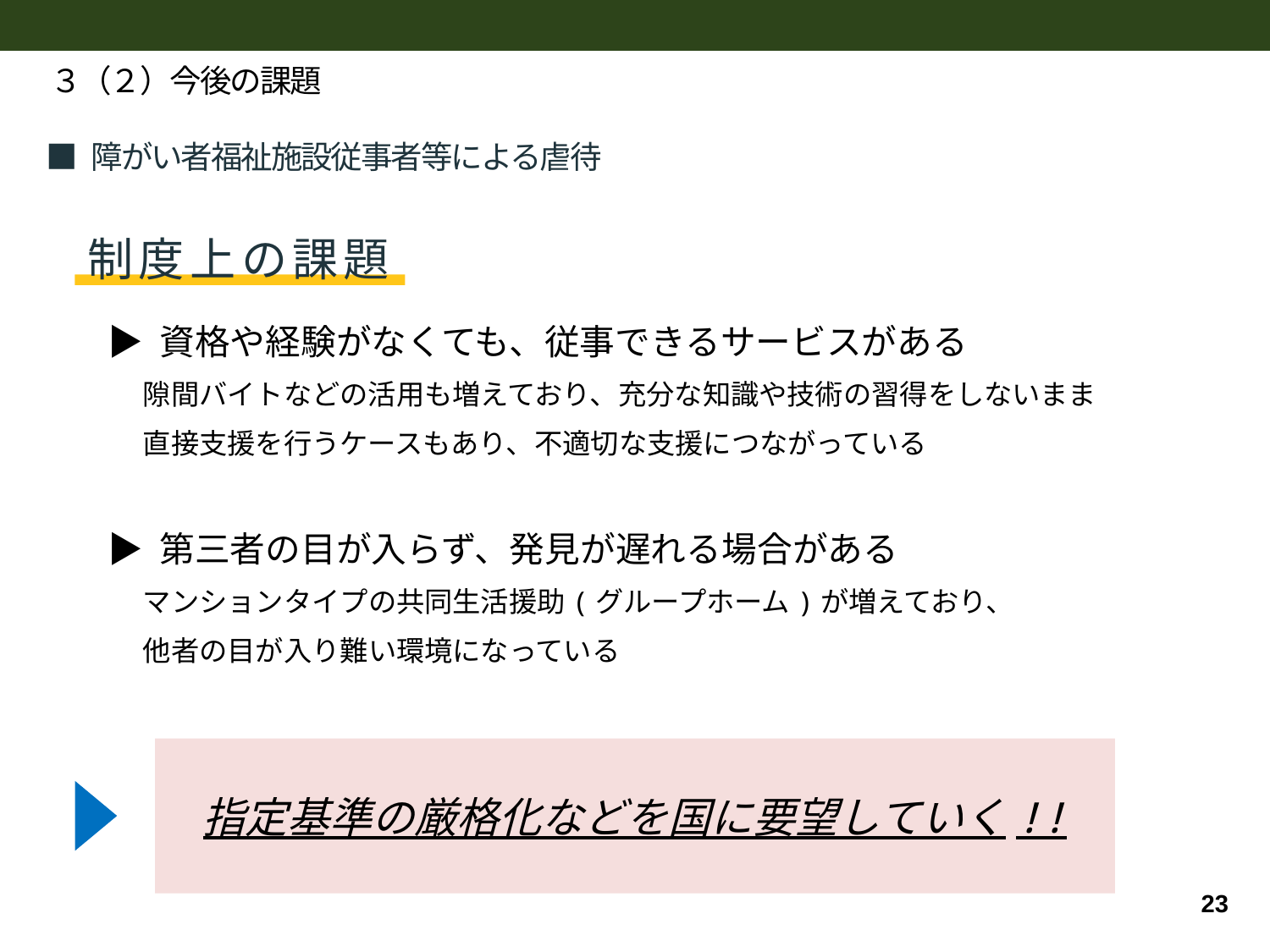

３（２）今後の課題
■ 障がい者福祉施設従事者等による虐待
# 制度上の課題
▶ 資格や経験がなくても、従事できるサービスがある
　隙間バイトなどの活用も増えており、充分な知識や技術の習得をしないまま
　直接支援を行うケースもあり、不適切な支援につながっている

▶ 第三者の目が入らず、発見が遅れる場合がある
　マンションタイプの共同生活援助(グループホーム)が増えており、
　他者の目が入り難い環境になっている

指定基準の厳格化などを国に要望していく!!

23